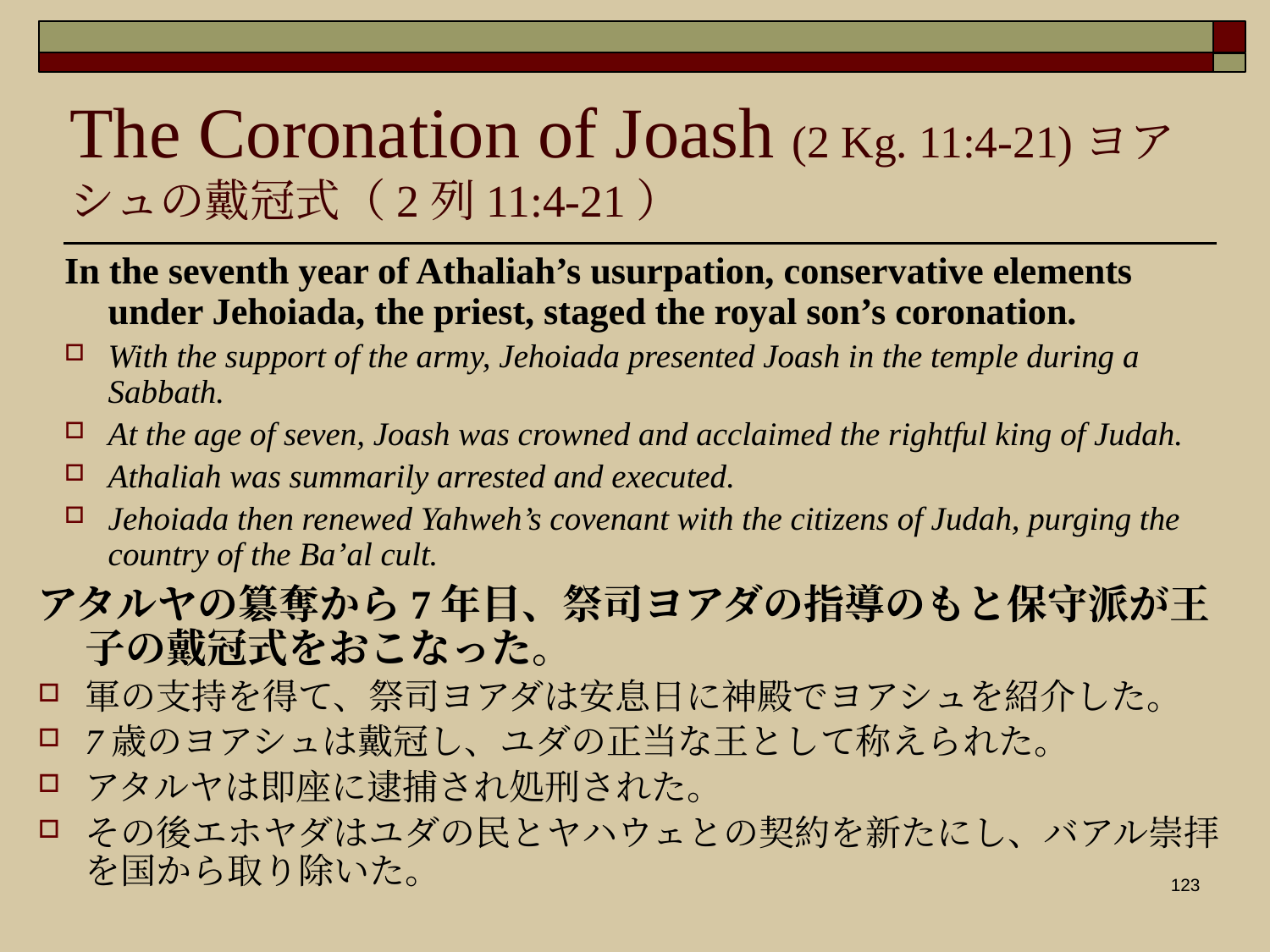

The Coronation of Joash (2 Kg. 11:4-21)ヨアシュの戴冠式（2列11:4-21）
In the seventh year of Athaliah’s usurpation, conservative elements under Jehoiada, the priest, staged the royal son’s coronation.
With the support of the army, Jehoiada presented Joash in the temple during a Sabbath.
At the age of seven, Joash was crowned and acclaimed the rightful king of Judah.
Athaliah was summarily arrested and executed.
Jehoiada then renewed Yahweh’s covenant with the citizens of Judah, purging the country of the Ba’al cult.
アタルヤの簒奪から7年目、祭司ヨアダの指導のもと保守派が王子の戴冠式をおこなった。
軍の支持を得て、祭司ヨアダは安息日に神殿でヨアシュを紹介した。
7歳のヨアシュは戴冠し、ユダの正当な王として称えられた。
アタルヤは即座に逮捕され処刑された。
その後エホヤダはユダの民とヤハウェとの契約を新たにし、バアル崇拝を国から取り除いた。
123